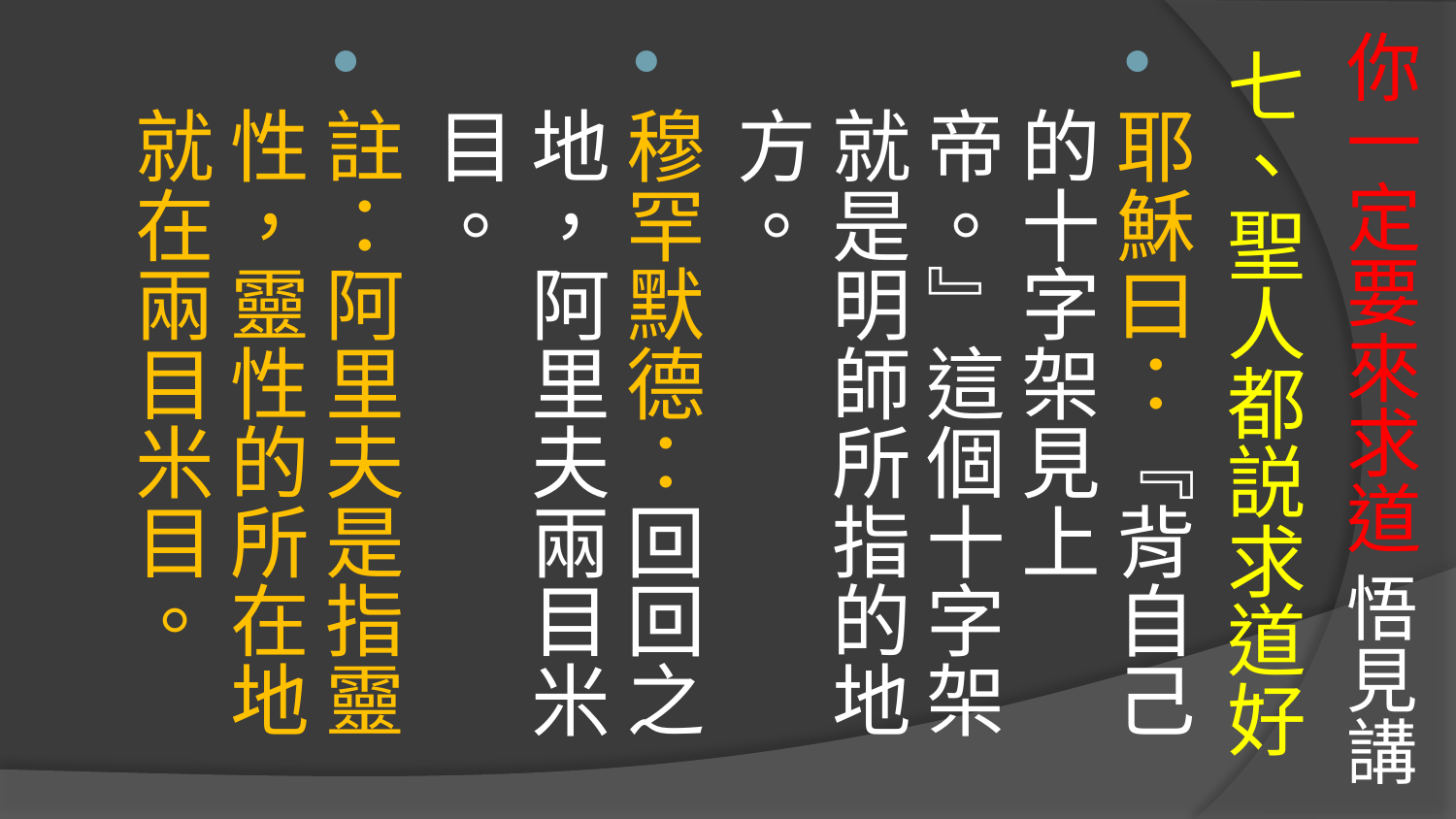

# 你一定要來求道 悟見講
七、聖人都説求道好
耶穌曰：『背自己的十字架見上帝。』這個十字架就是明師所指的地方。
穆罕默德：回回之地，阿里夫兩目米目。
註：阿里夫是指靈性，靈性的所在地 就在兩目米目。